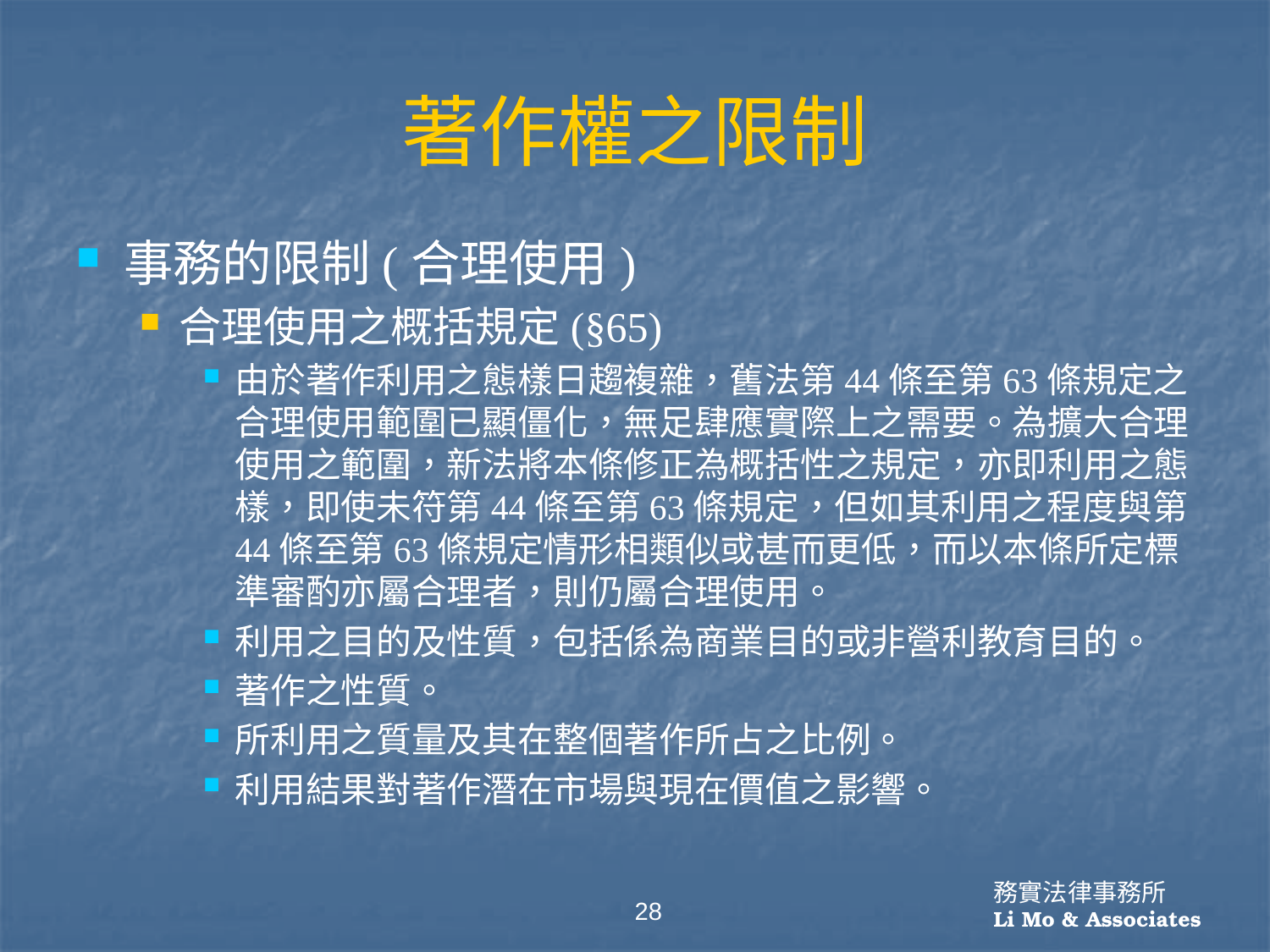

# 著作權之限制
事務的限制(合理使用)
合理使用之概括規定(§65)
由於著作利用之態樣日趨複雜，舊法第44條至第63條規定之合理使用範圍已顯僵化，無足肆應實際上之需要。為擴大合理使用之範圍，新法將本條修正為概括性之規定，亦即利用之態樣，即使未符第44條至第63條規定，但如其利用之程度與第44條至第63條規定情形相類似或甚而更低，而以本條所定標準審酌亦屬合理者，則仍屬合理使用。
利用之目的及性質，包括係為商業目的或非營利教育目的。
著作之性質。
所利用之質量及其在整個著作所占之比例。
利用結果對著作潛在市場與現在價值之影響。
28
務實法律事務所
Li Mo & Associates